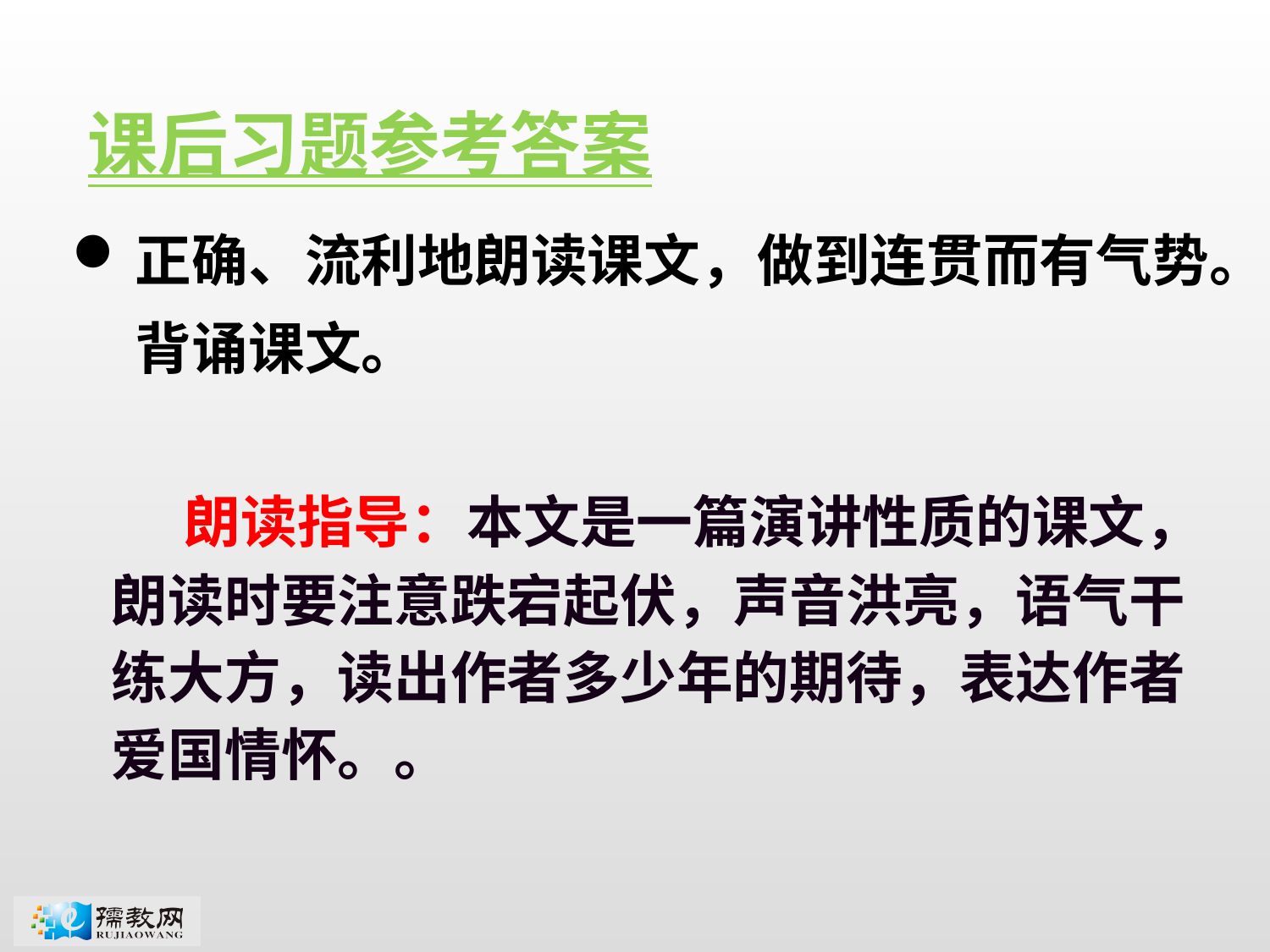

课后习题参考答案
正确、流利地朗读课文，做到连贯而有气势。背诵课文。
    朗读指导：本文是一篇演讲性质的课文，朗读时要注意跌宕起伏，声音洪亮，语气干练大方，读出作者多少年的期待，表达作者爱国情怀。。